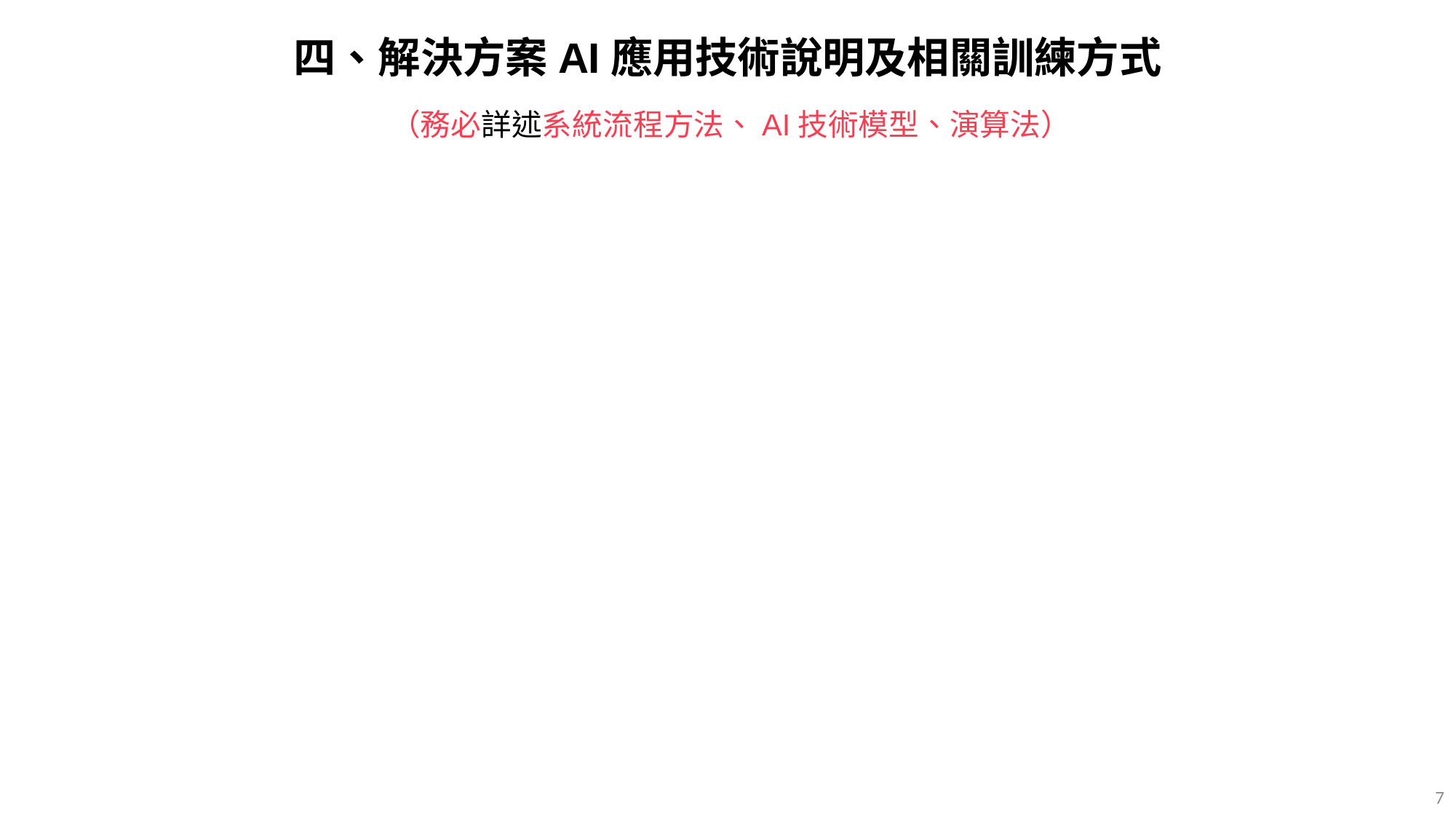

四、解決方案AI應用技術說明及相關訓練方式
（務必詳述系統流程方法、AI技術模型、演算法）
7